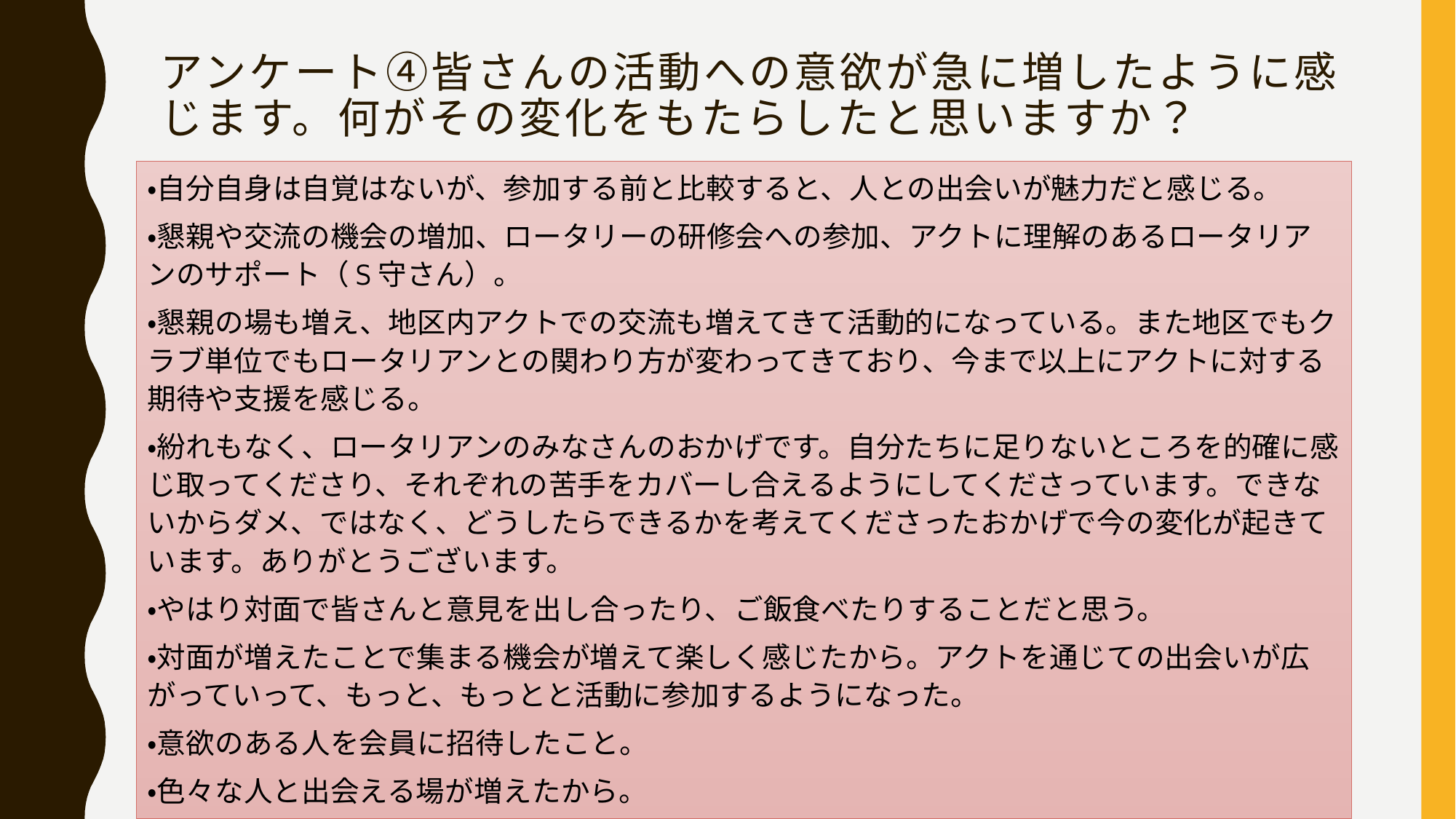

# アンケート④皆さんの活動への意欲が急に増したように感じます。何がその変化をもたらしたと思いますか？
・自分自身は自覚はないが、参加する前と比較すると、人との出会いが魅力だと感じる。
・懇親や交流の機会の増加、ロータリーの研修会への参加、アクトに理解のあるロータリアンのサポート（S守さん）。
・懇親の場も増え、地区内アクトでの交流も増えてきて活動的になっている。また地区でもクラブ単位でもロータリアンとの関わり方が変わってきており、今まで以上にアクトに対する期待や支援を感じる。
・紛れもなく、ロータリアンのみなさんのおかげです。自分たちに足りないところを的確に感じ取ってくださり、それぞれの苦手をカバーし合えるようにしてくださっています。できないからダメ、ではなく、どうしたらできるかを考えてくださったおかげで今の変化が起きています。ありがとうございます。
・やはり対面で皆さんと意見を出し合ったり、ご飯食べたりすることだと思う。
・対面が増えたことで集まる機会が増えて楽しく感じたから。アクトを通じての出会いが広がっていって、もっと、もっとと活動に参加するようになった。
・意欲のある人を会員に招待したこと。
・色々な人と出会える場が増えたから。